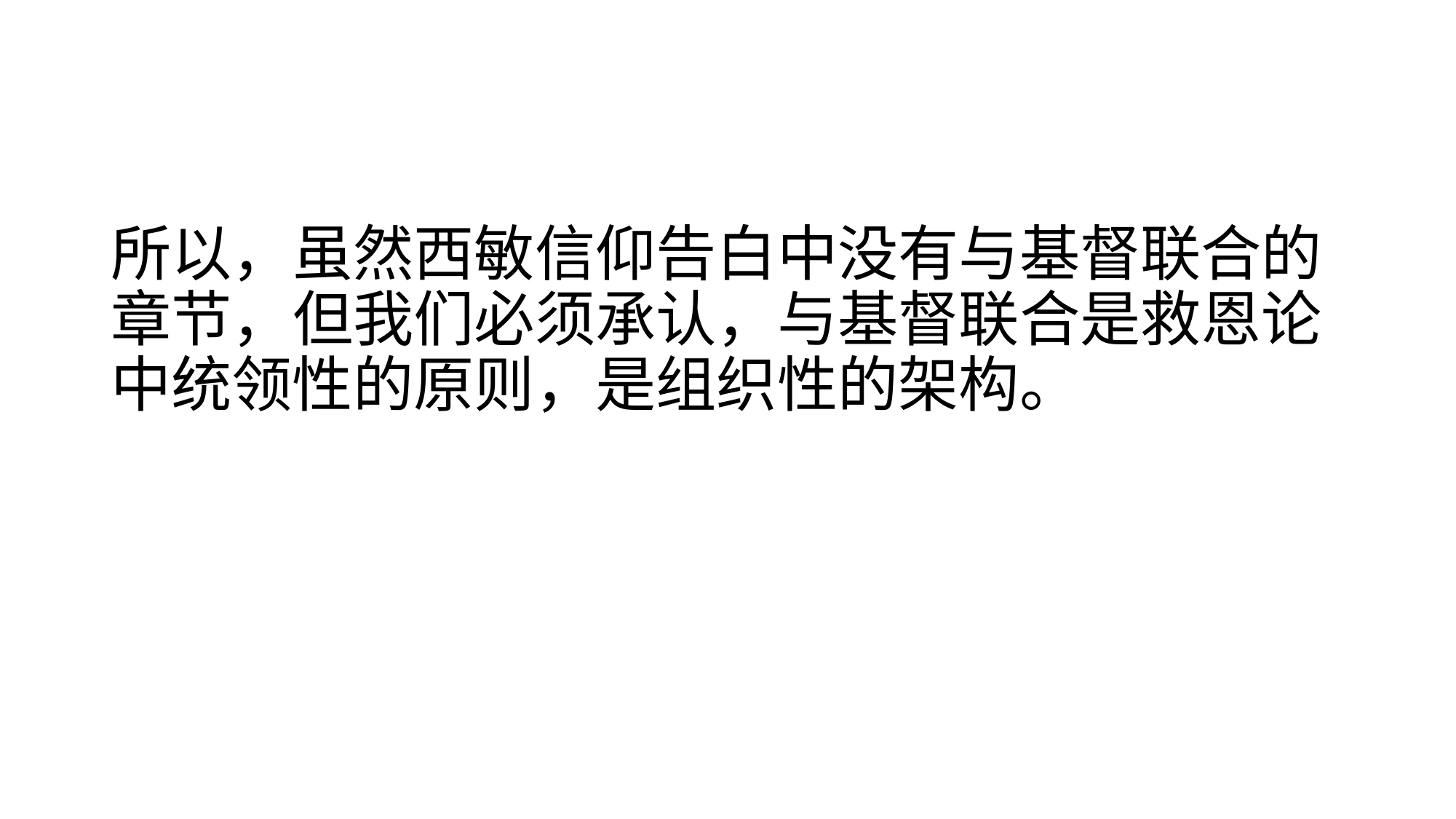

#
所以，虽然西敏信仰告白中没有与基督联合的章节，但我们必须承认，与基督联合是救恩论中统领性的原则，是组织性的架构。